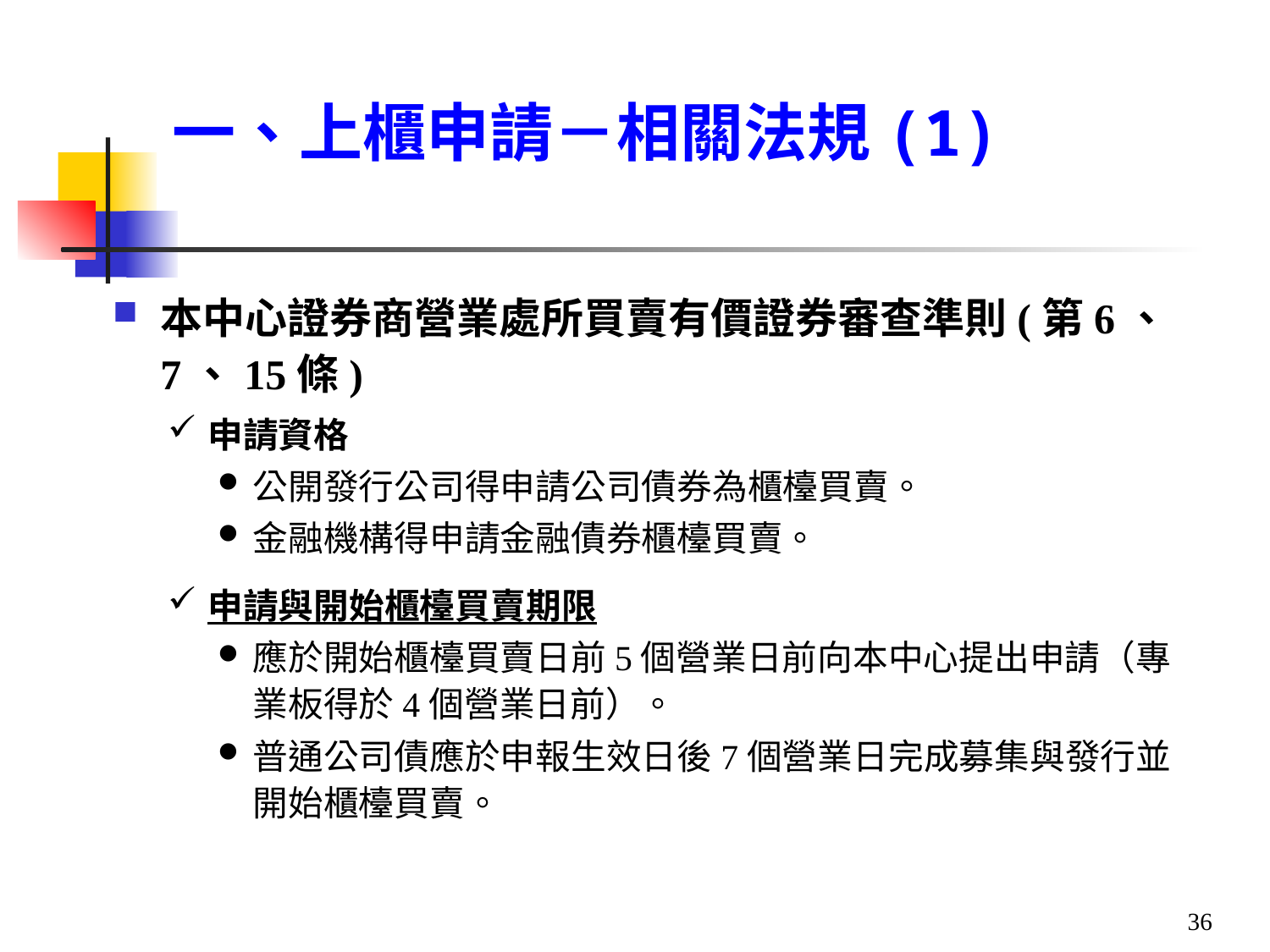

# 一、上櫃申請－相關法規(1)
本中心證券商營業處所買賣有價證券審查準則(第6、7、15條)
申請資格
公開發行公司得申請公司債券為櫃檯買賣。
金融機構得申請金融債券櫃檯買賣。
申請與開始櫃檯買賣期限
應於開始櫃檯買賣日前5個營業日前向本中心提出申請（專業板得於4個營業日前）。
普通公司債應於申報生效日後7個營業日完成募集與發行並開始櫃檯買賣。
36